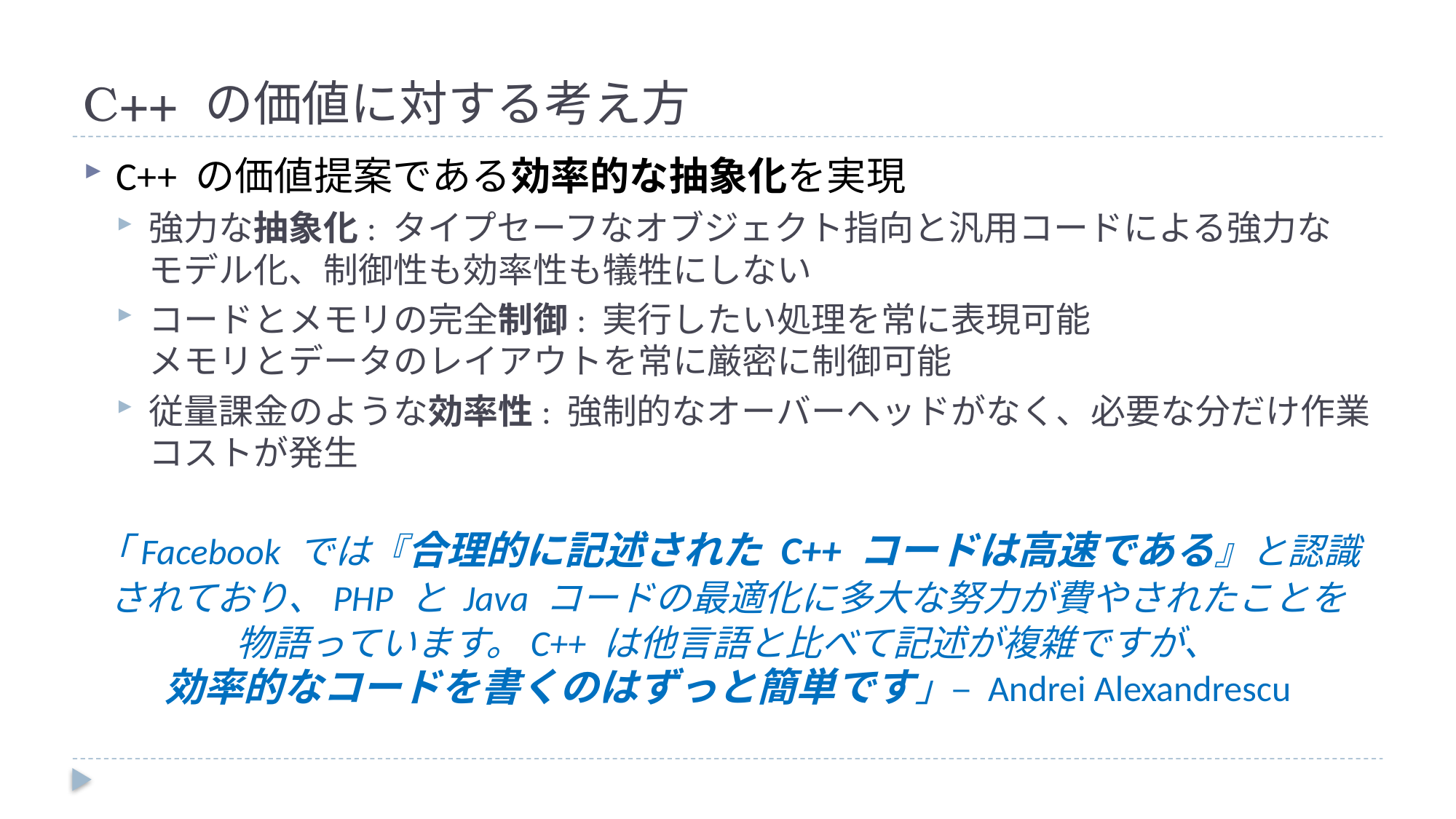

# C++ の価値に対する考え方
C++ の価値提案である効率的な抽象化を実現
強力な抽象化: タイプセーフなオブジェクト指向と汎用コードによる強力な
モデル化、制御性も効率性も犠牲にしない
コードとメモリの完全制御: 実行したい処理を常に表現可能
メモリとデータのレイアウトを常に厳密に制御可能
従量課金のような効率性: 強制的なオーバーヘッドがなく、必要な分だけ作業コストが発生
「Facebook では『合理的に記述された C++ コードは高速である』と認識
されており、PHP と Java コードの最適化に多大な努力が費やされたことを
物語っています。C++ は他言語と比べて記述が複雑ですが、
効率的なコードを書くのはずっと簡単です」– Andrei Alexandrescu